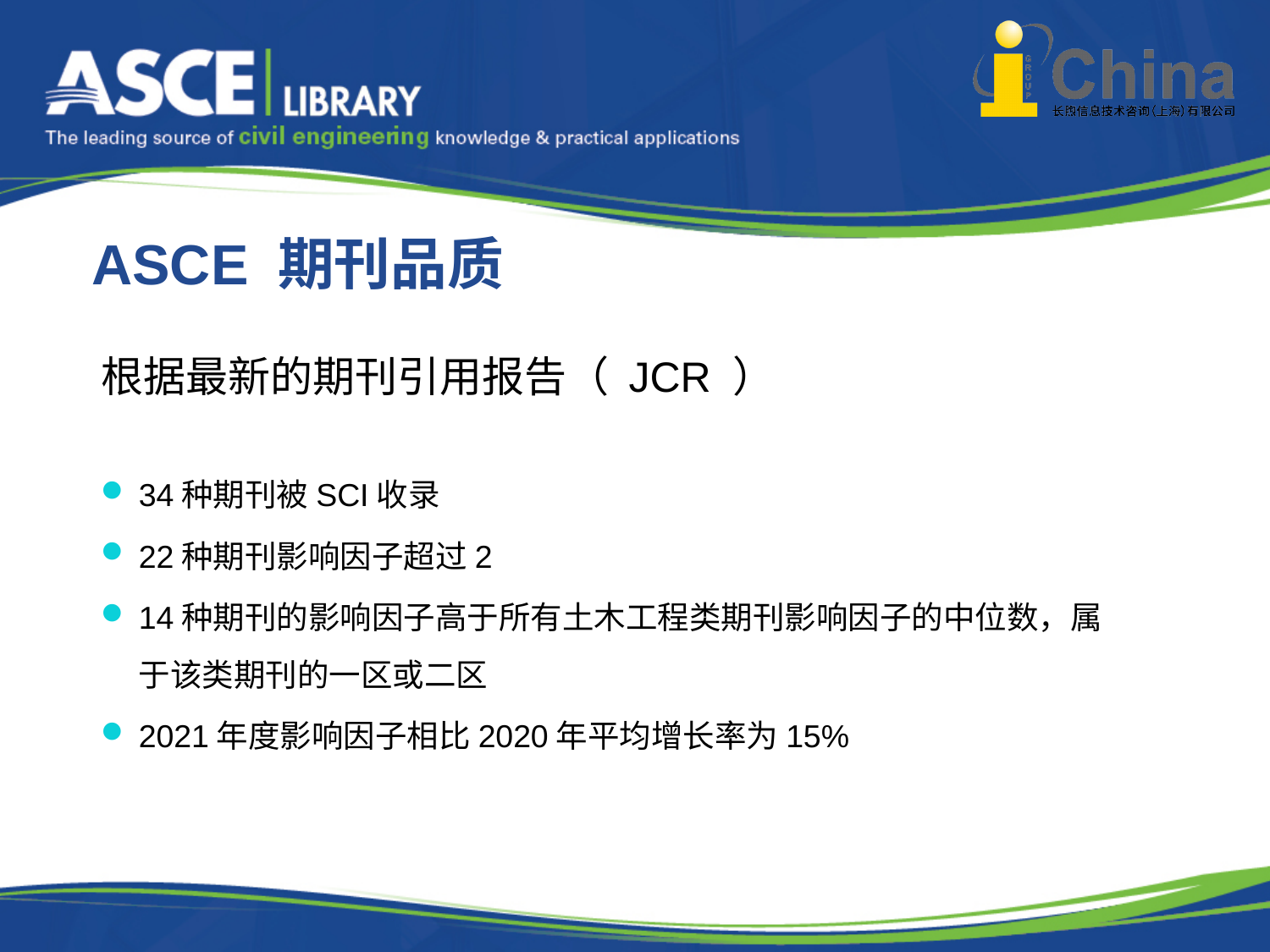

ASCE 期刊品质
根据最新的期刊引用报告（ JCR ）

34种期刊被SCI收录
22种期刊影响因子超过2
14种期刊的影响因子高于所有土木工程类期刊影响因子的中位数，属于该类期刊的一区或二区
2021年度影响因子相比2020年平均增长率为15%